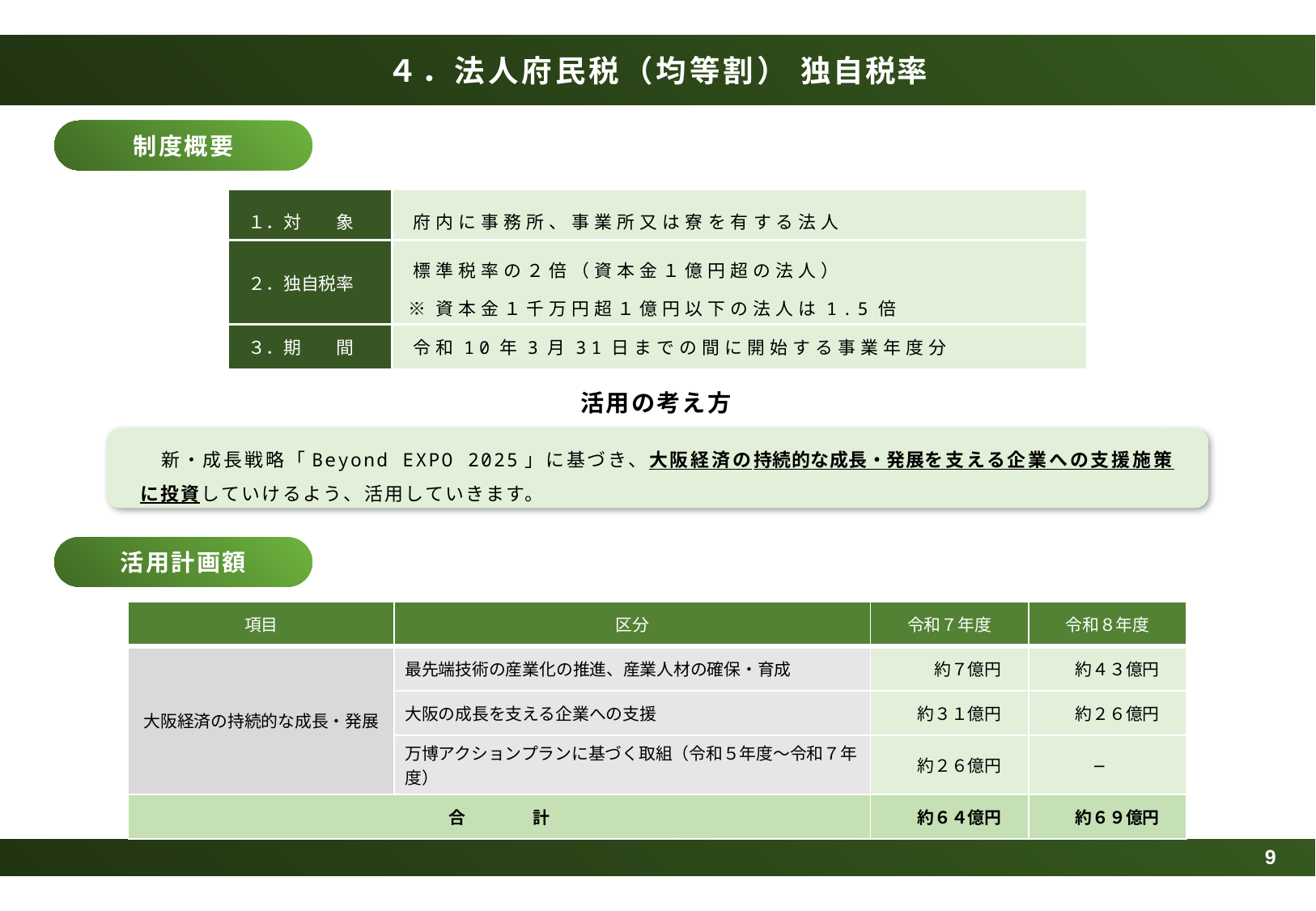

４．法人府民税（均等割） 独自税率
制度概要
| １．対　　象 | 府内に事務所、事業所又は寮を有する法人 |
| --- | --- |
| ２．独自税率 | 標準税率の２倍（資本金１億円超の法人） ※資本金１千万円超１億円以下の法人は1.5倍 |
| ３．期　　間 | 令和10年3月31日までの間に開始する事業年度分 |
活用の考え方

　新・成長戦略「Beyond EXPO 2025」に基づき、大阪経済の持続的な成長・発展を支える企業への支援施策に投資していけるよう、活用していきます。
活用計画額
| 項目 | 区分 | 令和７年度 | 令和８年度 |
| --- | --- | --- | --- |
| 大阪経済の持続的な成長・発展 | 最先端技術の産業化の推進、産業人材の確保・育成 | 約７億円 | 約４３億円 |
|  | 大阪の成長を支える企業への支援 | 約３１億円 | 約２６億円 |
|  | 万博アクションプランに基づく取組（令和５年度～令和７年度） | 約２６億円 | ― |
| 合　　　　計 | 合計 | 約６４億円 | 約６９億円 |
9